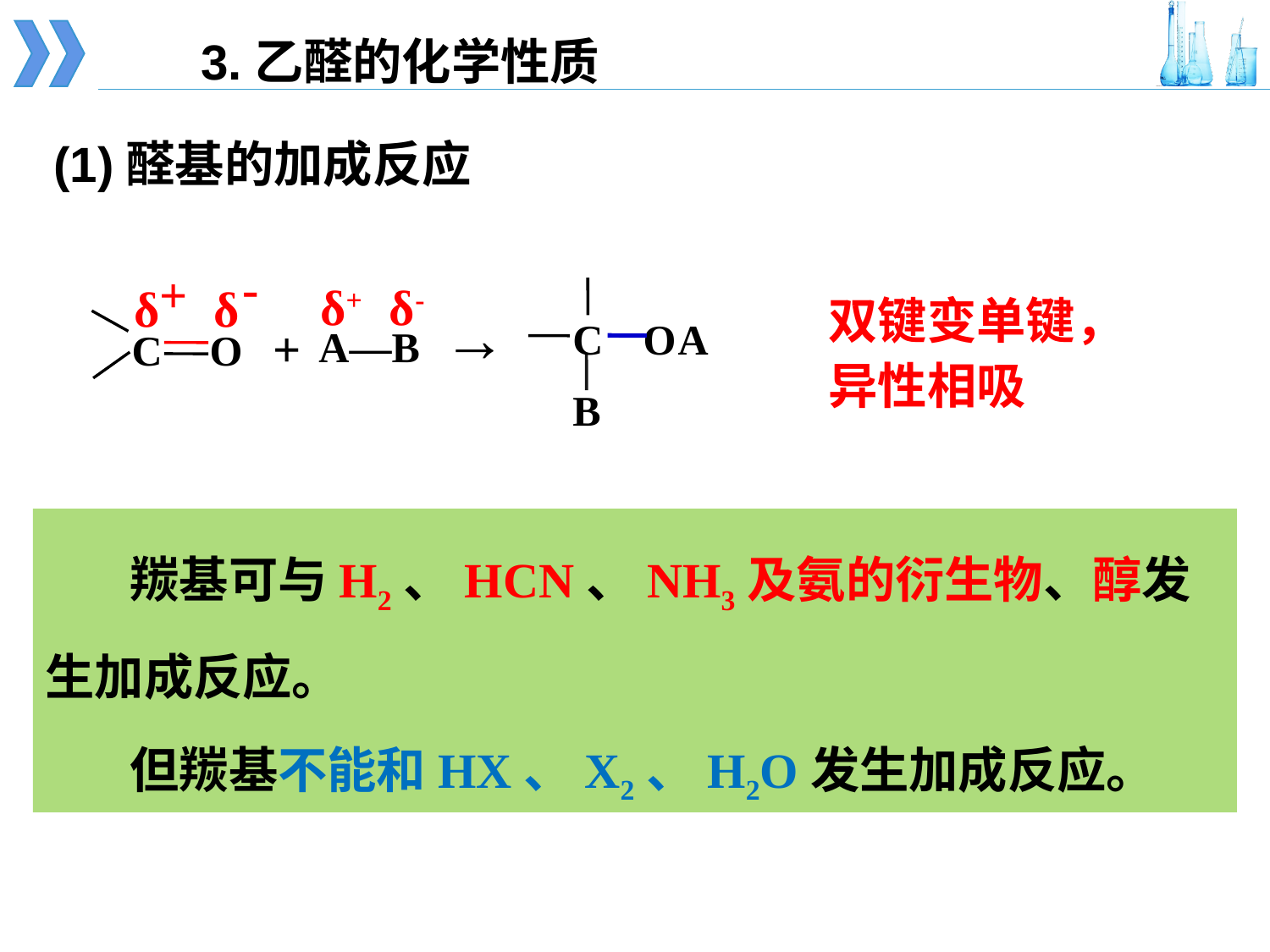

3.乙醛的化学性质
(1)醛基的加成反应

-
δ
δ
δ+
δ-

C
O

A—B
+
+
→
双键变单键，异性相吸

C
O
A

B
羰基可与H2、HCN、NH3及氨的衍生物、醇发生加成反应。
但羰基不能和HX、X2、H2O发生加成反应。